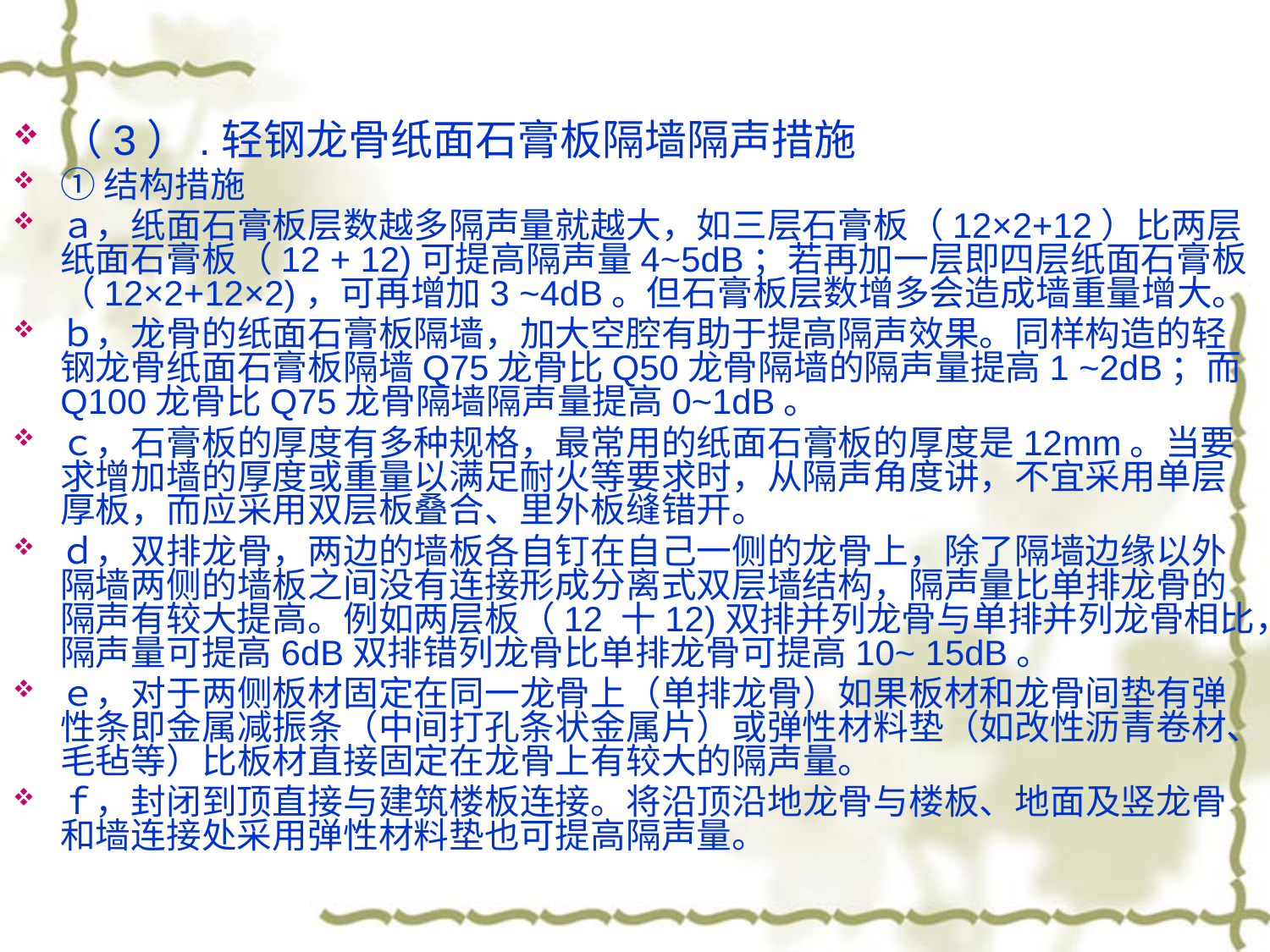

（3）.轻钢龙骨纸面石膏板隔墙隔声措施
①结构措施
ａ，纸面石膏板层数越多隔声量就越大，如三层石膏板（12×2+12）比两层纸面石膏板（12 + 12)可提高隔声量4~5dB；若再加一层即四层纸面石膏板（12×2+12×2)，可再增加3 ~4dB。但石膏板层数增多会造成墙重量增大。
ｂ，龙骨的纸面石膏板隔墙，加大空腔有助于提高隔声效果。同样构造的轻钢龙骨纸面石膏板隔墙Q75龙骨比Q50龙骨隔墙的隔声量提高1 ~2dB；而Q100龙骨比Q75龙骨隔墙隔声量提高0~1dB。
ｃ，石膏板的厚度有多种规格，最常用的纸面石膏板的厚度是12mm。当要求增加墙的厚度或重量以满足耐火等要求时，从隔声角度讲，不宜采用单层厚板，而应采用双层板叠合、里外板缝错开。
ｄ，双排龙骨，两边的墙板各自钉在自己一侧的龙骨上，除了隔墙边缘以外隔墙两侧的墙板之间没有连接形成分离式双层墙结构，隔声量比单排龙骨的隔声有较大提高。例如两层板（12 十12)双排并列龙骨与单排并列龙骨相比，隔声量可提高6dB双排错列龙骨比单排龙骨可提高10~ 15dB。
ｅ，对于两侧板材固定在同一龙骨上（单排龙骨）如果板材和龙骨间垫有弹性条即金属减振条（中间打孔条状金属片）或弹性材料垫（如改性沥青卷材、毛毡等）比板材直接固定在龙骨上有较大的隔声量。
ｆ，封闭到顶直接与建筑楼板连接。将沿顶沿地龙骨与楼板、地面及竖龙骨和墙连接处采用弹性材料垫也可提高隔声量。